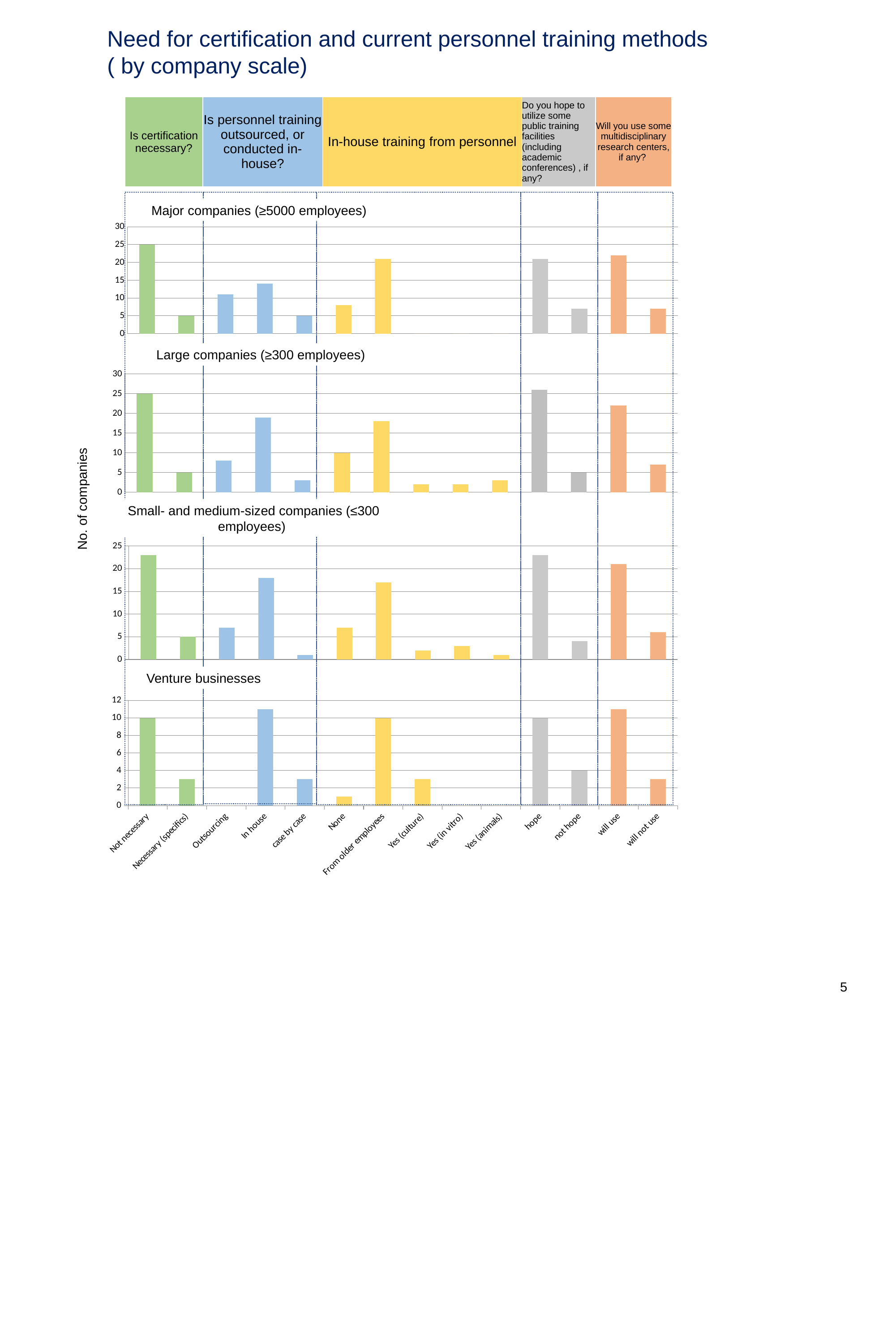

Need for certification and current personnel training methods
( by company scale)
| Is certification necessary? | Is personnel training outsourced, or conducted in-house? | In-house training from personnel | Do you hope to utilize some public training facilities (including academic conferences) , if any? | Will you use some multidisciplinary research centers, if any? |
| --- | --- | --- | --- | --- |

Major companies (≥5000 employees)

### Chart

| Category |  |
|---|---|
| Not necessary | 25.0 |
| Necessary (specifics) | 5.0 |
| Outsourcing | 11.0 |
| In house | 14.0 |
| case by case | 5.0 |
| None | 8.0 |
| From older employees | 21.0 |
|  Yes (culture) | 0.0 |
| Yes (in vitro) | 0.0 |
| Yes (animals) | 0.0 |
| hope | 21.0 |
| not hope | 7.0 |
| will use | 22.0 |
| will not use | 7.0 |
Large companies (≥300 employees)

### Chart

| Category |  |
|---|---|
| Not necessary | 25.0 |
| Necessary (specifics) | 5.0 |
| Outsourcing | 8.0 |
| In house | 19.0 |
| case by case | 3.0 |
| None | 10.0 |
| From older employees | 18.0 |
|  Yes (culture) | 2.0 |
| Yes (in vitro) | 2.0 |
| Yes (animals) | 3.0 |
| hope | 26.0 |
| not hope | 5.0 |
| will use | 22.0 |
| will not use | 7.0 |
No. of companies
Small- and medium-sized companies (≤300 employees)

### Chart

| Category |  |
|---|---|
| 必要ない | 23.0 |
| 必要(具体例) | 5.0 |
| アウトソーシング | 7.0 |
| 自社内 | 18.0 |
| case by case | 1.0 |
| ない | 7.0 |
| 先輩から | 17.0 |
| ある(培養） | 2.0 |
| ある(vitro) | 3.0 |
| ある(動物) | 1.0 |
| 希望する | 23.0 |
| しない | 4.0 |
| 使用する | 21.0 |
| しない10 | 6.0 |
Venture businesses

### Chart

| Category |  |
|---|---|
| Not necessary | 10.0 |
| Necessary (specifics) | 3.0 |
| Outsourcing | 0.0 |
| In house | 11.0 |
| case by case | 3.0 |
| None | 1.0 |
| From older employees | 10.0 |
|  Yes (culture) | 3.0 |
| Yes (in vitro) | 0.0 |
| Yes (animals) | 0.0 |
| hope | 10.0 |
| not hope | 4.0 |
| will use | 11.0 |
| will not use | 3.0 |
5